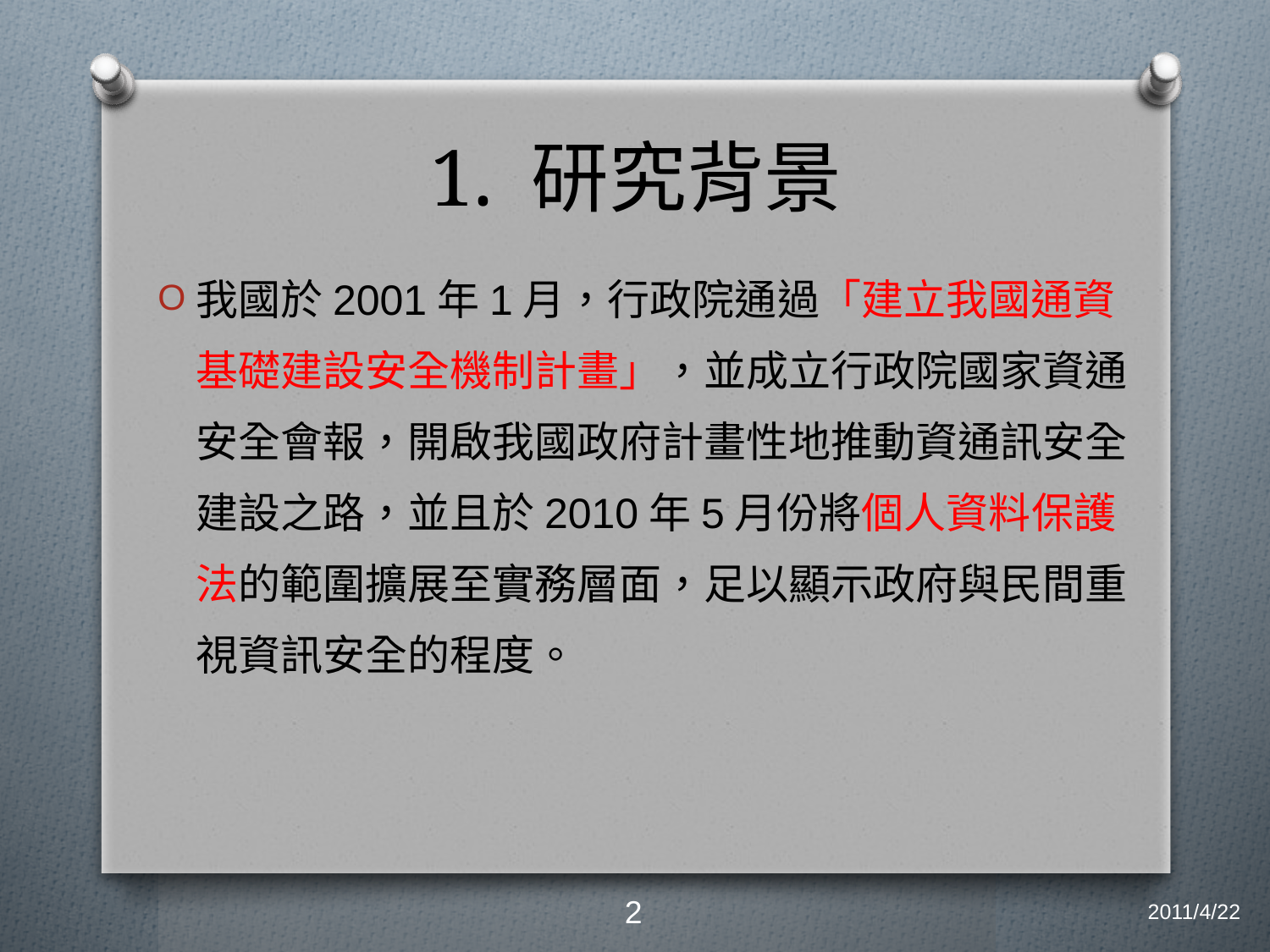

# 1. 研究背景
我國於2001年1月，行政院通過「建立我國通資基礎建設安全機制計畫」，並成立行政院國家資通安全會報，開啟我國政府計畫性地推動資通訊安全建設之路，並且於2010年5月份將個人資料保護法的範圍擴展至實務層面，足以顯示政府與民間重視資訊安全的程度。
2
2011/4/22